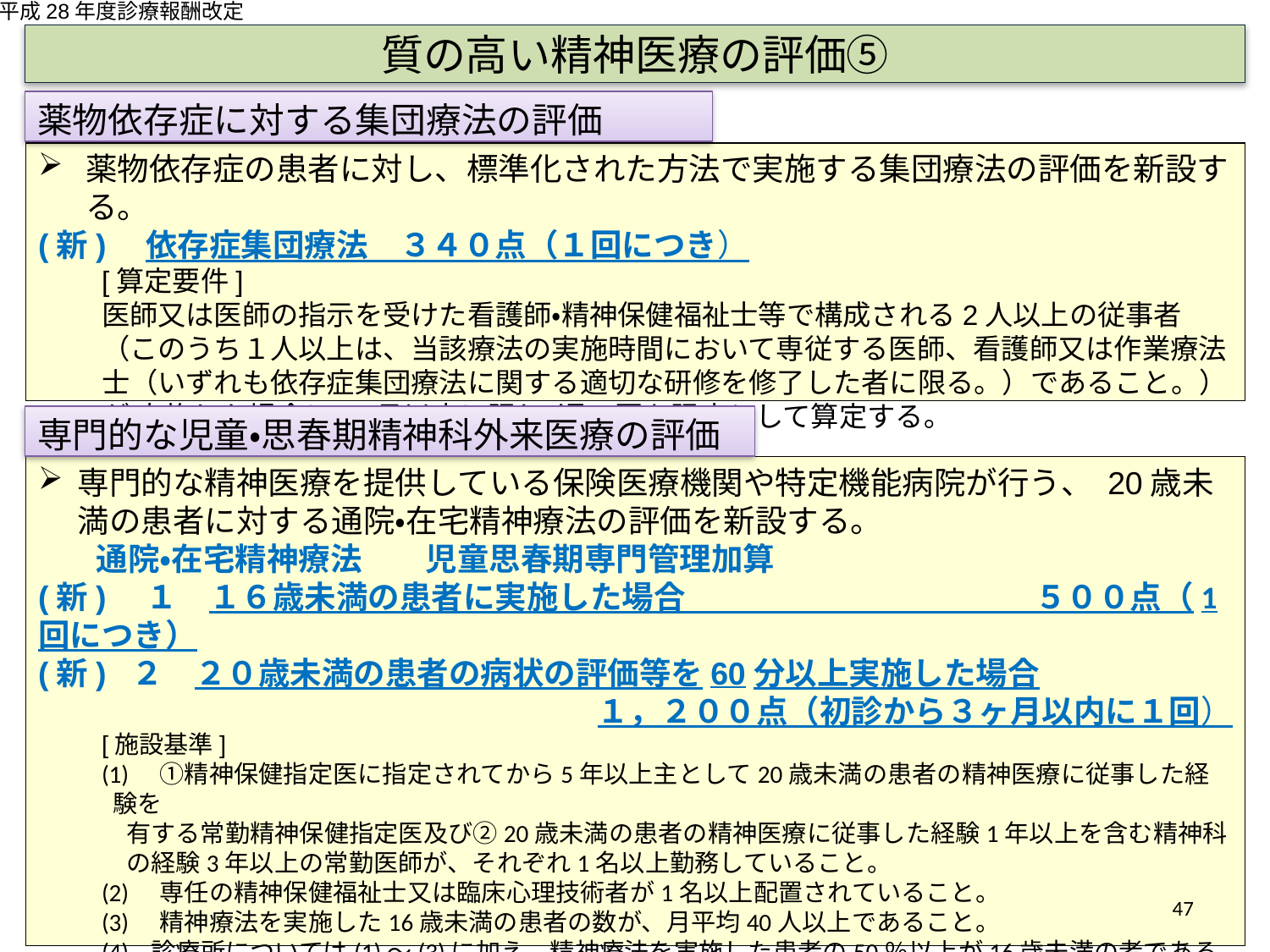

平成28年度診療報酬改定
質の高い精神医療の評価⑤
薬物依存症に対する集団療法の評価
薬物依存症の患者に対し、標準化された方法で実施する集団療法の評価を新設する。
(新)　依存症集団療法　３４０点（１回につき）
[算定要件]
医師又は医師の指示を受けた看護師・精神保健福祉士等で構成される2人以上の従事者（このうち１人以上は、当該療法の実施時間において専従する医師、看護師又は作業療法士（いずれも依存症集団療法に関する適切な研修を修了した者に限る。）であること。）が 実施した場合に､６月以内に限り､週１回を限度として算定する｡
専門的な児童・思春期精神科外来医療の評価
専門的な精神医療を提供している保険医療機関や特定機能病院が行う、 20歳未満の患者に対する通院・在宅精神療法の評価を新設する。
       通院・在宅精神療法　　児童思春期専門管理加算
(新)　１　１６歳未満の患者に実施した場合　　　　　　　　　　　５００点（1回につき）
(新)  ２　２０歳未満の患者の病状の評価等を60分以上実施した場合
１，２００点（初診から３ヶ月以内に１回）
[施設基準]
(1)　①精神保健指定医に指定されてから5年以上主として20歳未満の患者の精神医療に従事した経験を
　有する常勤精神保健指定医及び②20歳未満の患者の精神医療に従事した経験1年以上を含む精神科
　の経験3年以上の常勤医師が、それぞれ1名以上勤務していること。
(2)　専任の精神保健福祉士又は臨床心理技術者が1名以上配置されていること。
(3)　精神療法を実施した16歳未満の患者の数が、月平均40人以上であること。
(4)   診療所については(1)～(3)に加え、精神療法を実施した患者の50％以上が16歳未満の者であること。

47